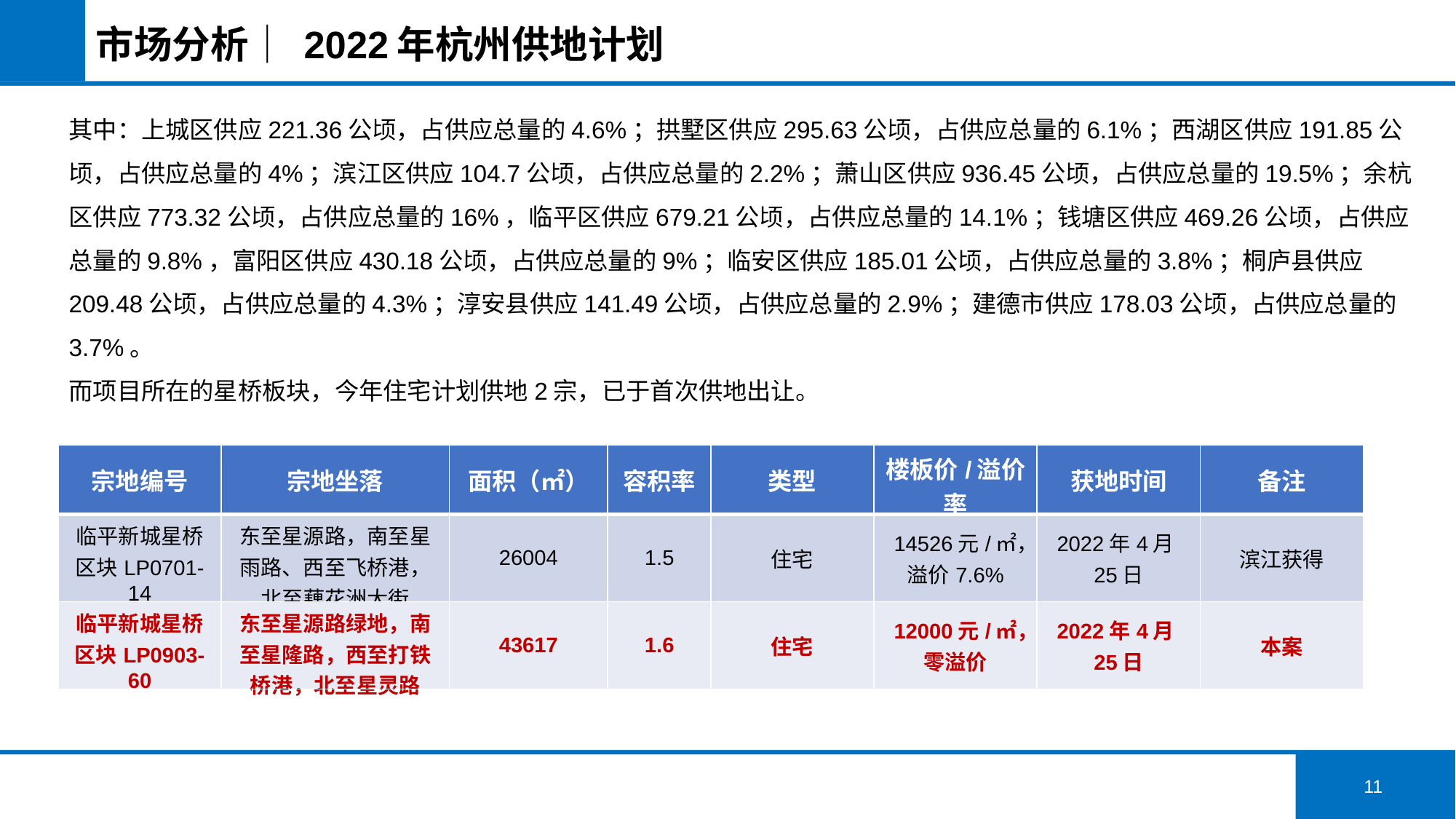

# 市场分析│ 2022年杭州供地计划
其中：上城区供应221.36公顷，占供应总量的4.6%；拱墅区供应295.63公顷，占供应总量的6.1%；西湖区供应191.85公顷，占供应总量的4%；滨江区供应104.7公顷，占供应总量的2.2%；萧山区供应936.45公顷，占供应总量的19.5%；余杭区供应773.32公顷，占供应总量的16%，临平区供应679.21公顷，占供应总量的14.1%；钱塘区供应469.26公顷，占供应总量的9.8%，富阳区供应430.18公顷，占供应总量的9%；临安区供应185.01公顷，占供应总量的3.8%；桐庐县供应209.48公顷，占供应总量的4.3%；淳安县供应141.49公顷，占供应总量的2.9%；建德市供应178.03公顷，占供应总量的3.7%。
而项目所在的星桥板块，今年住宅计划供地2宗，已于首次供地出让。
| 宗地编号 | 宗地坐落 | 面积（㎡） | 容积率 | 类型 | 楼板价/溢价率 | 获地时间 | 备注 |
| --- | --- | --- | --- | --- | --- | --- | --- |
| 临平新城星桥区块LP0701-14 | 东至星源路，南至星雨路、西至飞桥港，北至藕花洲大街 | 26004 | 1.5 | 住宅 | 14526元/㎡，溢价7.6% | 2022年4月25日 | 滨江获得 |
| 临平新城星桥区块LP0903-60 | 东至星源路绿地，南至星隆路，西至打铁桥港，北至星灵路 | 43617 | 1.6 | 住宅 | 12000元/㎡，零溢价 | 2022年4月25日 | 本案 |
11